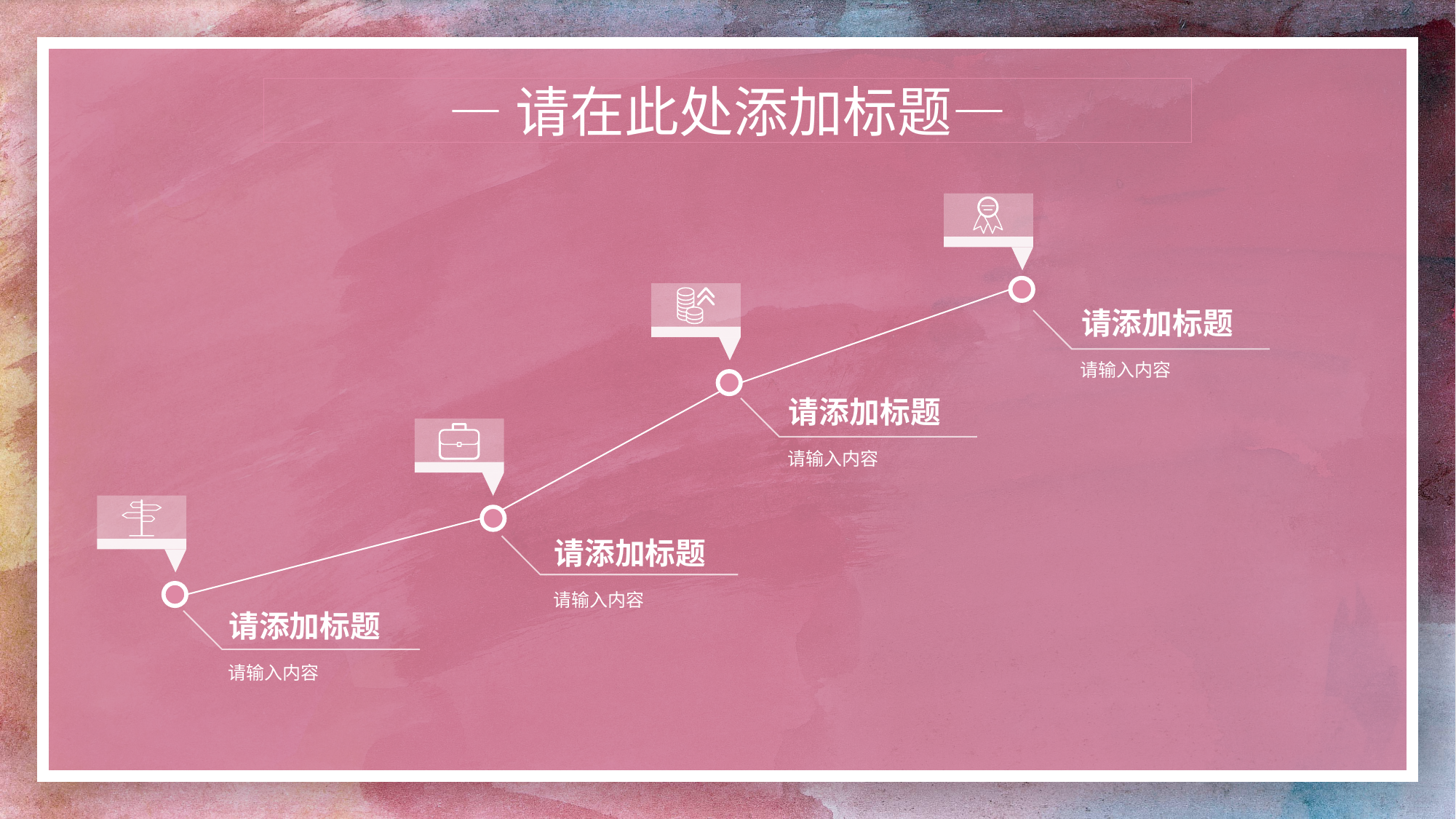

—请在此处添加标题—

请添加标题

请输入内容

请添加标题

请输入内容

请添加标题

请输入内容

请添加标题

请输入内容